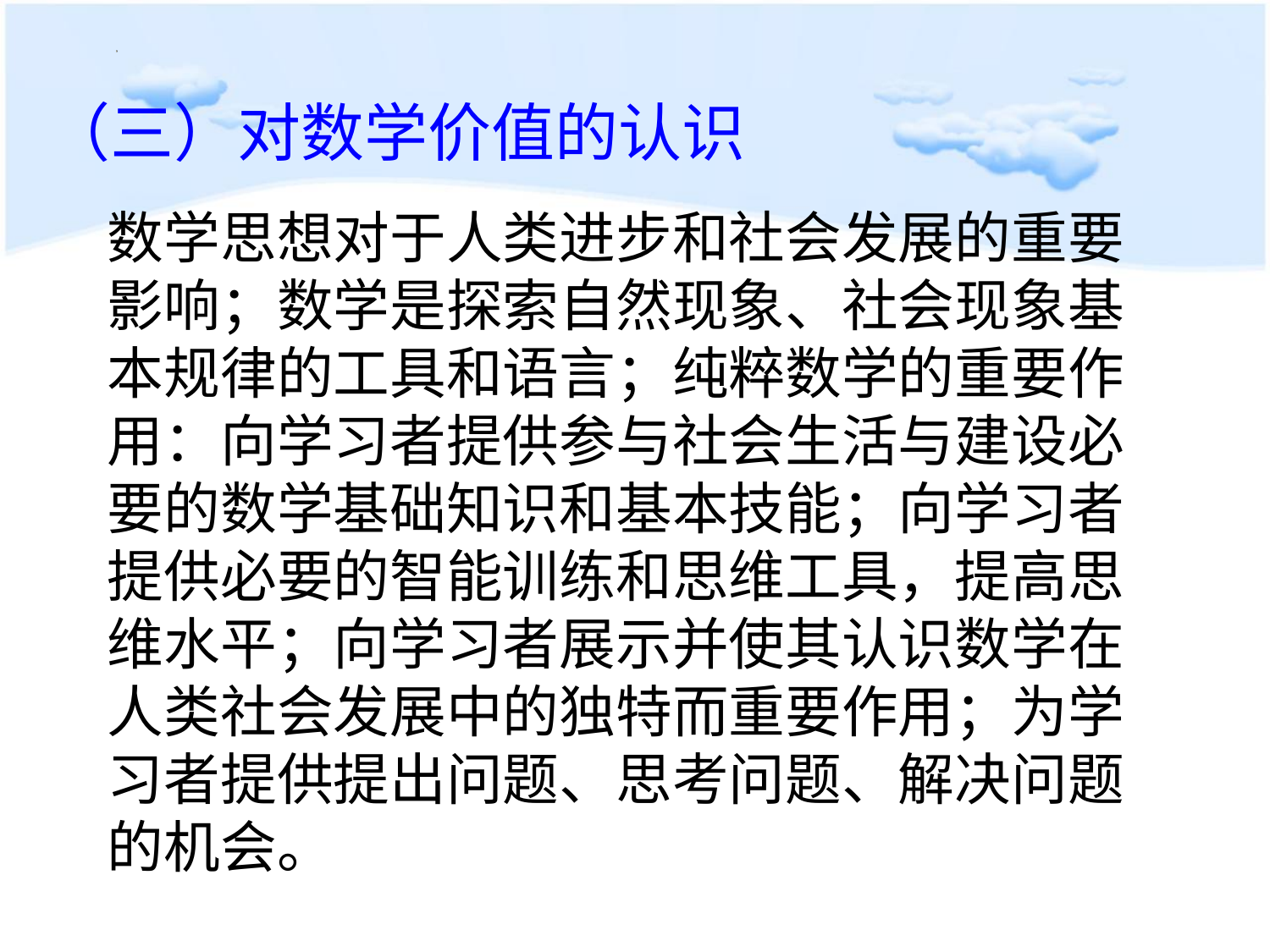

（三）对数学价值的认识
数学思想对于人类进步和社会发展的重要影响；数学是探索自然现象、社会现象基本规律的工具和语言；纯粹数学的重要作用：向学习者提供参与社会生活与建设必要的数学基础知识和基本技能；向学习者提供必要的智能训练和思维工具，提高思维水平；向学习者展示并使其认识数学在人类社会发展中的独特而重要作用；为学习者提供提出问题、思考问题、解决问题的机会。